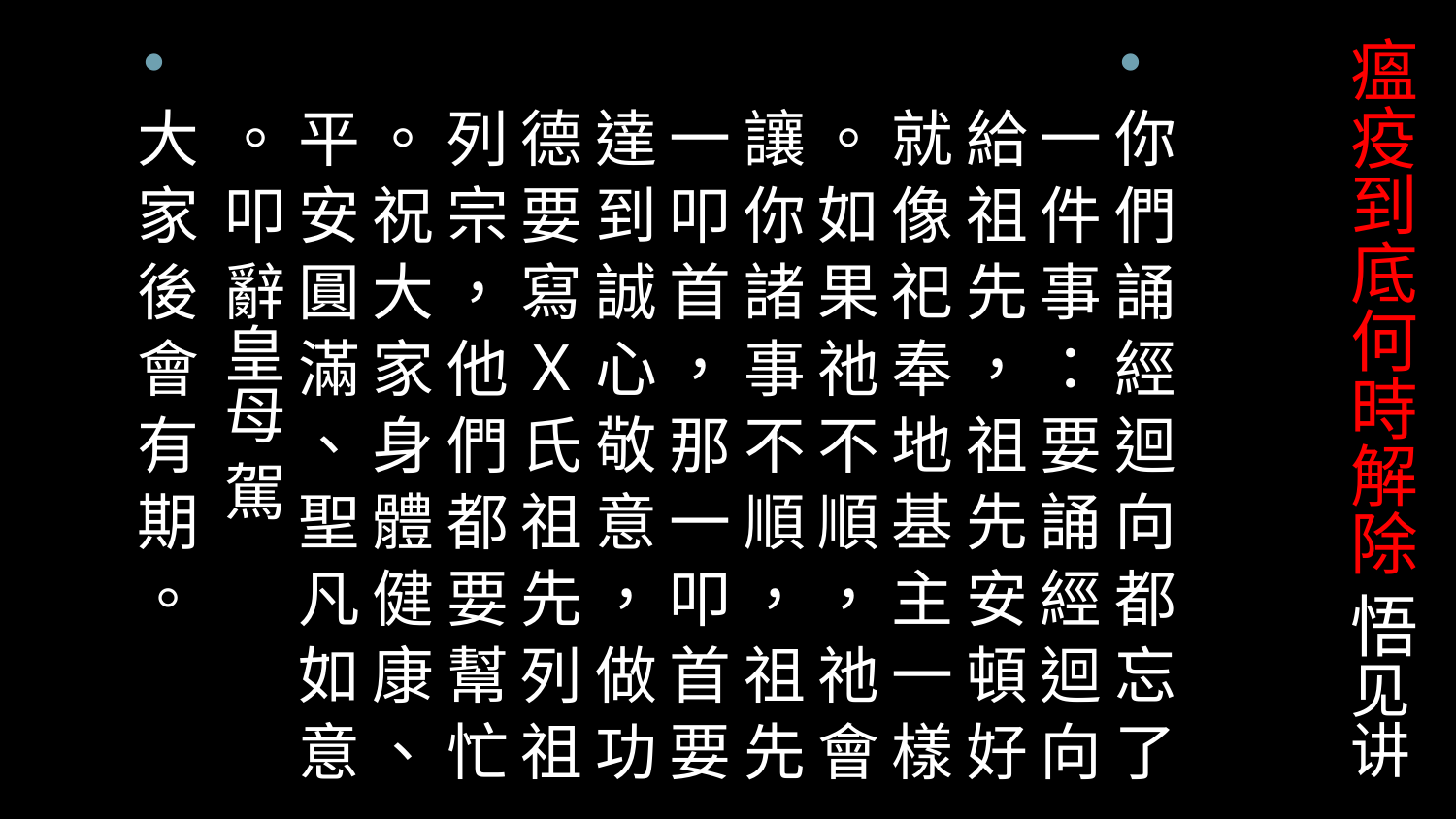

# 瘟疫到底何時解除 悟见讲
你 們 誦 經 迴 向 都 忘 了 一 件 事 ： 要 誦 經 迴 向 給 祖 先 ， 祖 先 安 頓 好 就 像 祀 奉 地 基 主 一 樣 。 如 果 祂 不 順 ， 祂 會 讓 你 諸 事 不 順 ， 祖 先 一 叩 首 ， 那 一 叩 首 要 達 到 誠 心 敬 意 ， 做 功 德 要 寫 Ｘ 氏 祖 先 列 祖 列 宗 ， 他 們 都 要 幫 忙 。 祝 大 家 身 體 健 康 、 平 安 圓 滿 、 聖 凡 如 意 。 叩 辭皇母 駕
大 家 後 會 有 期 。